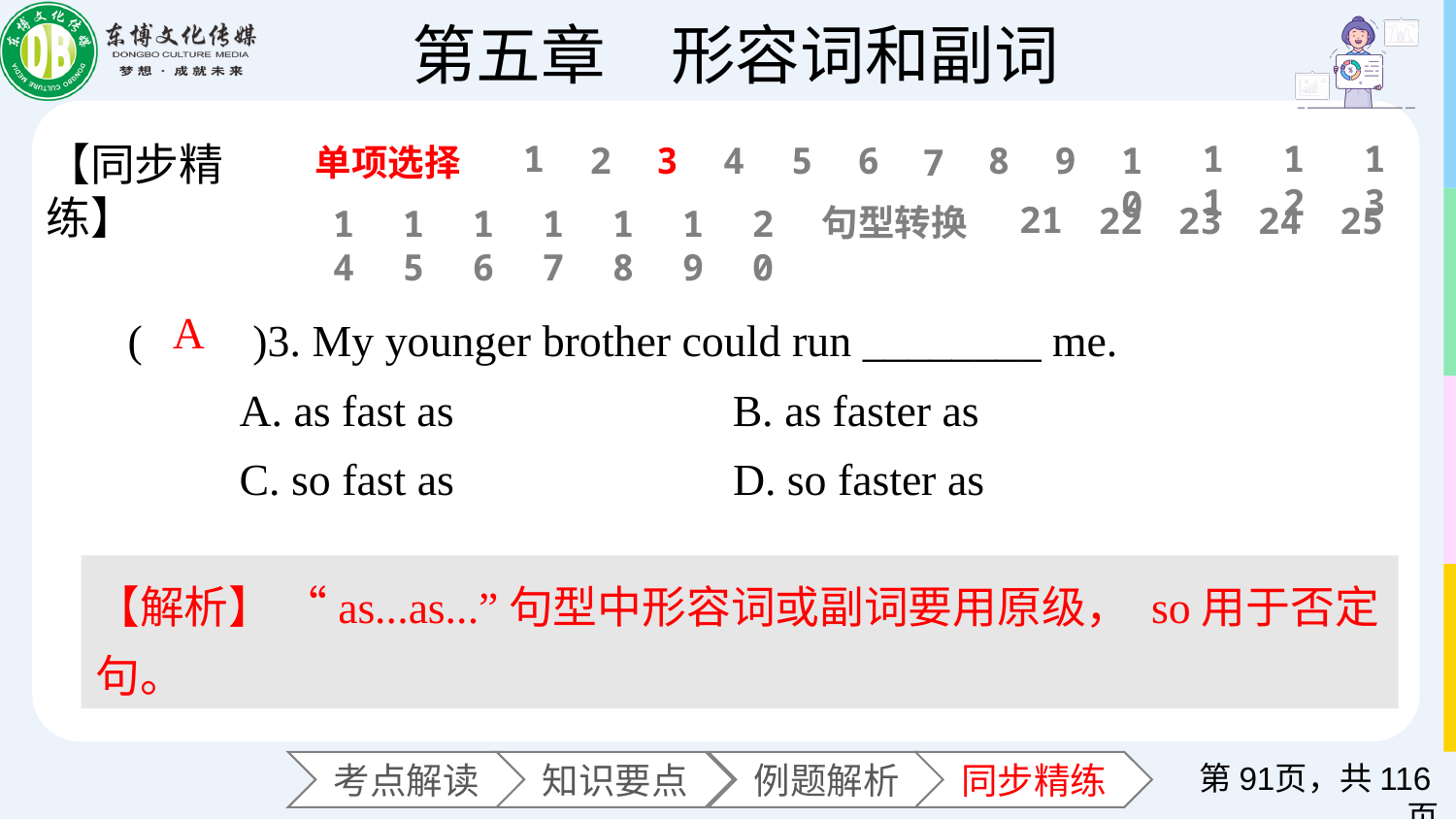

11
12
13
1
【同步精练】
6
2
3
4
5
8
9
10
7
单项选择
21
22
23
24
25
句型转换
14
15
16
17
18
19
20
(　　)3. My younger brother could run ________ me.
          A. as fast as                         B. as faster as
          C. so fast as                         D. so faster as
A
【解析】 “as...as...”句型中形容词或副词要用原级， so用于否定句。
第91页，共116页